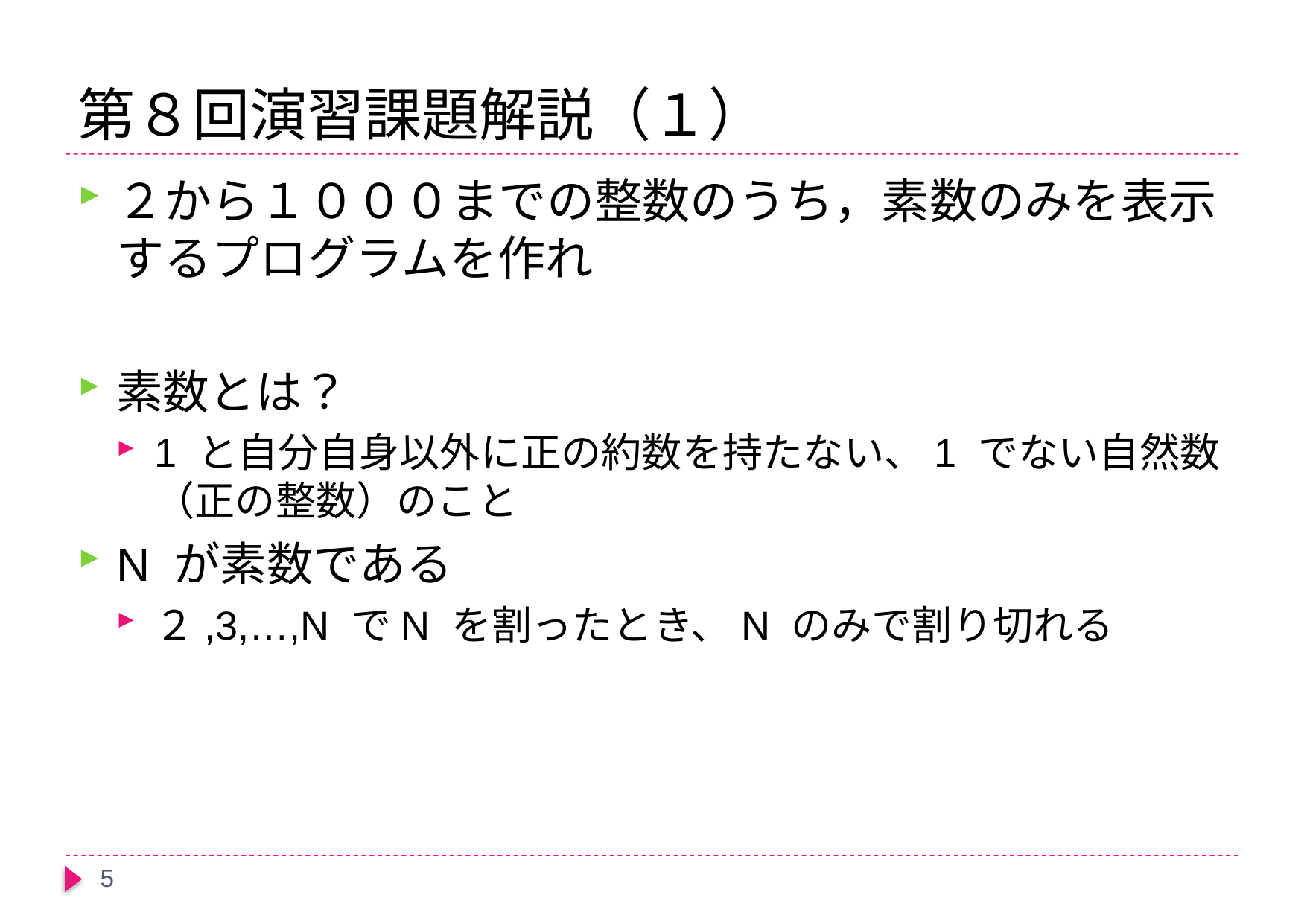

# 第８回演習課題解説（１）
２から１０００までの整数のうち，素数のみを表示するプログラムを作れ

素数とは？
1 と自分自身以外に正の約数を持たない、1 でない自然数（正の整数）のこと
N が素数である
２,3,…,N でN を割ったとき、N のみで割り切れる
5